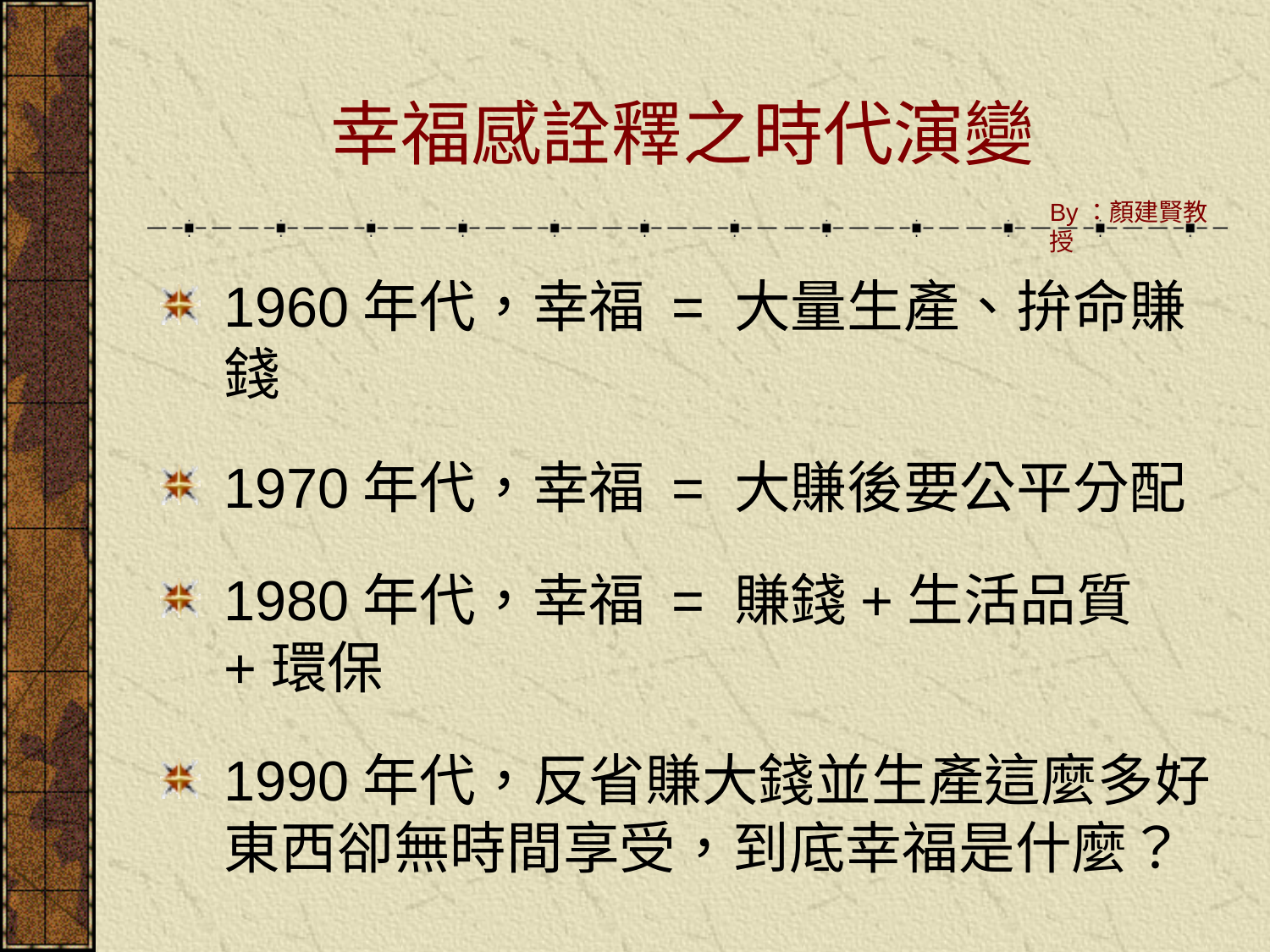

# 幸福感詮釋之時代演變
By：顏建賢教授
1960年代，幸福 = 大量生產、拚命賺錢
1970年代，幸福 = 大賺後要公平分配
1980年代，幸福 = 賺錢+生活品質+環保
1990年代，反省賺大錢並生產這麼多好東西卻無時間享受，到底幸福是什麼？